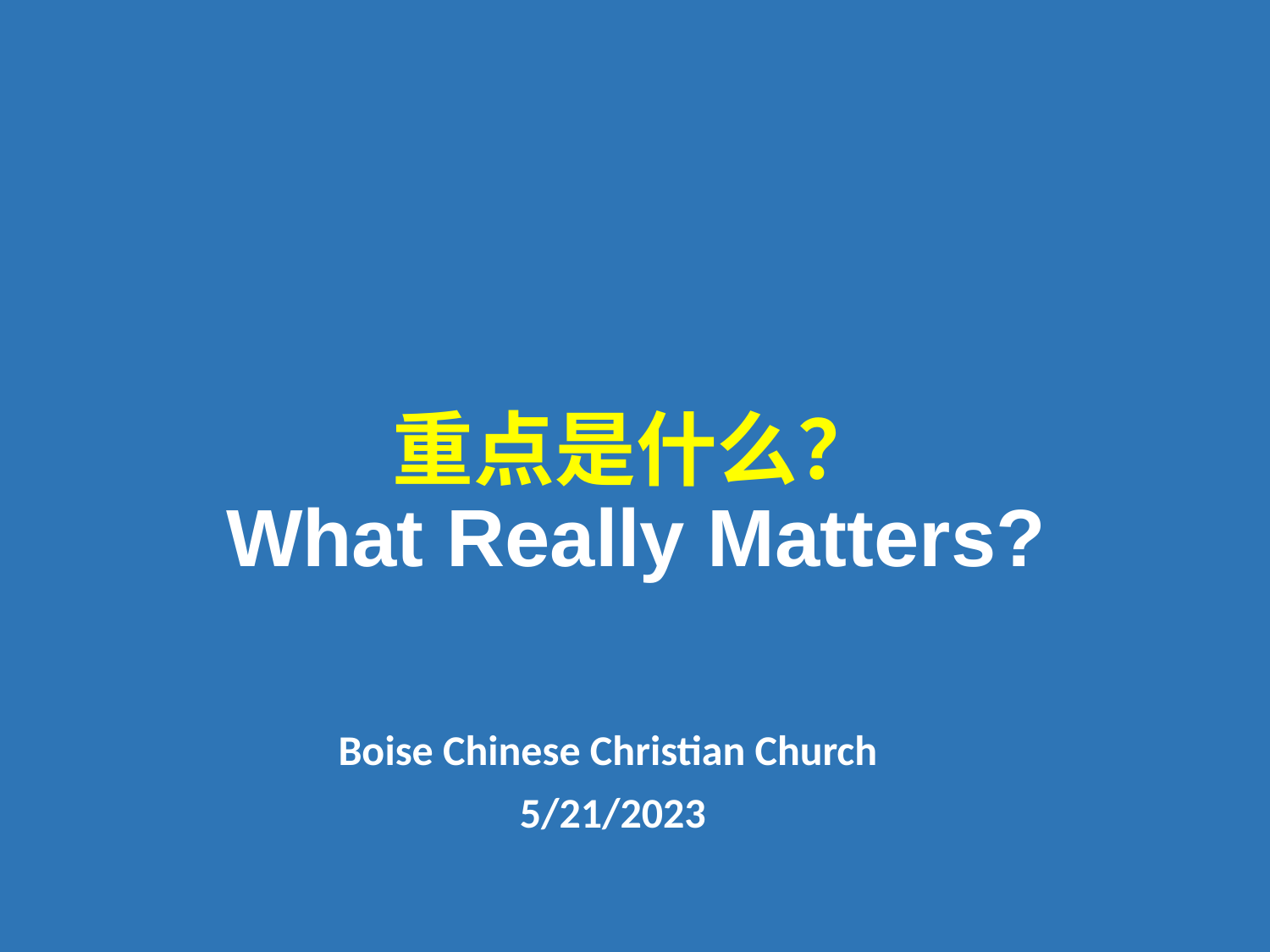

# 重点是什么？ What Really Matters?
Boise Chinese Christian Church
5/21/2023